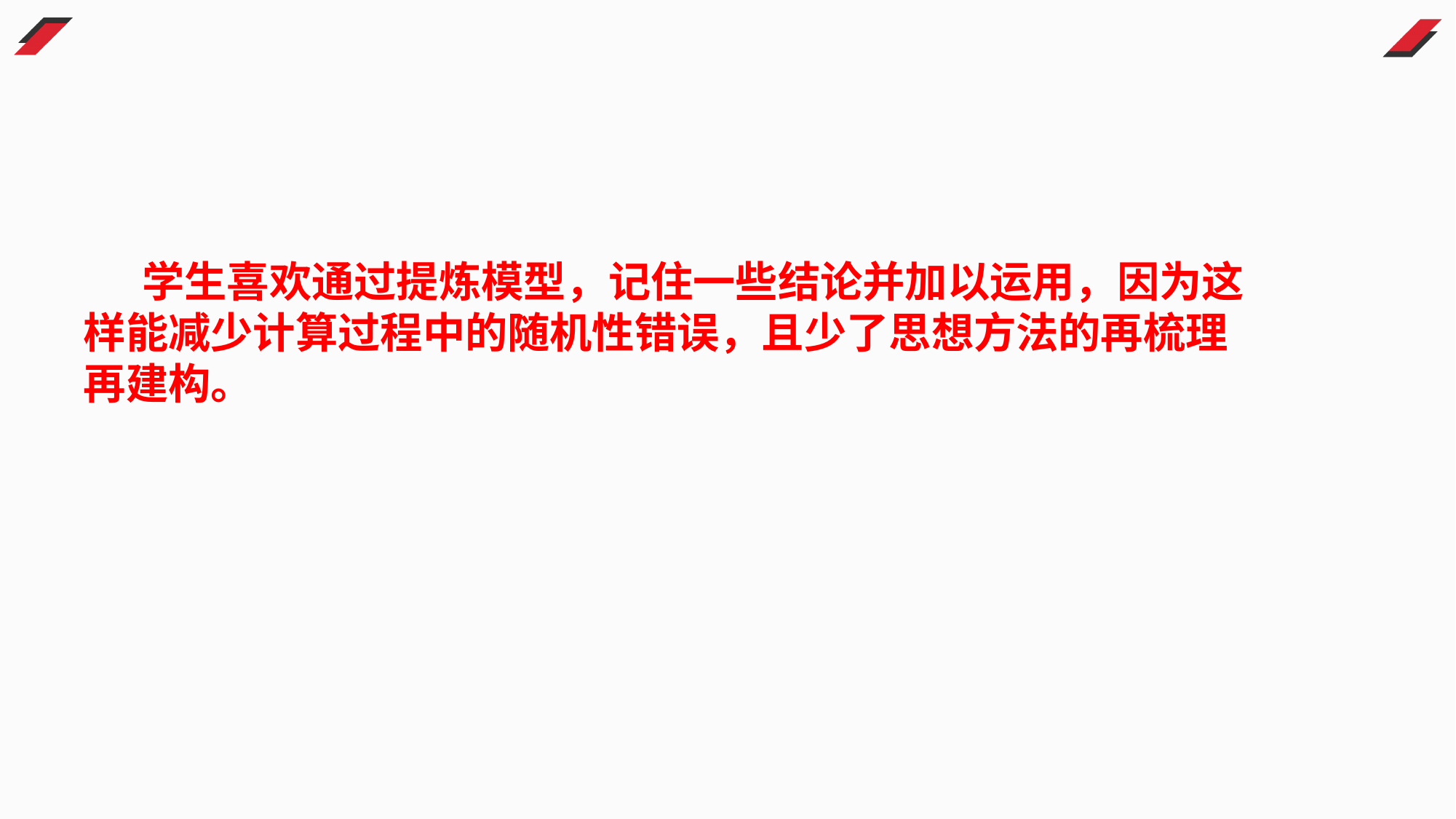

学生喜欢通过提炼模型，记住一些结论并加以运用，因为这样能减少计算过程中的随机性错误，且少了思想方法的再梳理再建构。